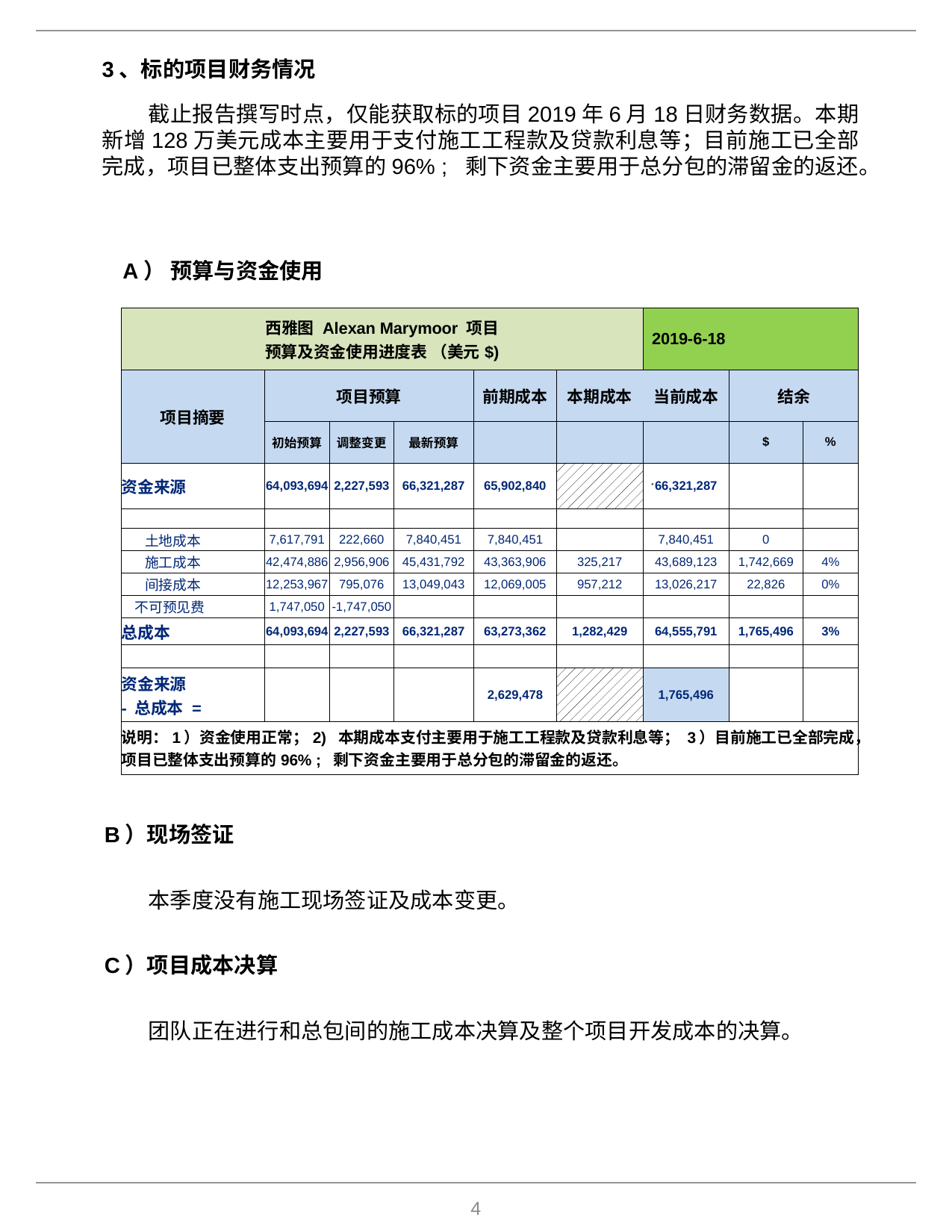

3、标的项目财务情况
截止报告撰写时点，仅能获取标的项目2019年6月18日财务数据。本期新增128万美元成本主要用于支付施工工程款及贷款利息等；目前施工已全部完成，项目已整体支出预算的96% ;  剩下资金主要用于总分包的滞留金的返还。
A） 预算与资金使用
| 西雅图 Alexan Marymoor 项目 预算及资金使用进度表 （美元$) |  |  |  |  |  | 2019-6-18 |  |  |
| --- | --- | --- | --- | --- | --- | --- | --- | --- |
| 项目摘要 | 项目预算 |  |  | 前期成本 | 本期成本 | 当前成本 | 结余 |  |
|  | 初始预算 | 调整变更 | 最新预算 |  |  |  | $ | % |
| 资金来源 | 64,093,694 | 2,227,593 | 66,321,287 | 65,902,840 |  | 66,321,287 |  |  |
|  |  |  |  |  |  |  |  |  |
| 土地成本 | 7,617,791 | 222,660 | 7,840,451 | 7,840,451 |  | 7,840,451 | 0 |  |
| 施工成本 | 42,474,886 | 2,956,906 | 45,431,792 | 43,363,906 | 325,217 | 43,689,123 | 1,742,669 | 4% |
| 间接成本 | 12,253,967 | 795,076 | 13,049,043 | 12,069,005 | 957,212 | 13,026,217 | 22,826 | 0% |
| 不可预见费 | 1,747,050 | -1,747,050 |  |  |  |  |  |  |
| 总成本 | 64,093,694 | 2,227,593 | 66,321,287 | 63,273,362 | 1,282,429 | 64,555,791 | 1,765,496 | 3% |
|  |  |  |  |  |  |  |  |  |
| 资金来源 - 总成本 = |  |  |  | 2,629,478 |  | 1,765,496 |  |  |
| 说明：1）资金使用正常；2) 本期成本支付主要用于施工工程款及贷款利息等； 3）目前施工已全部完成，项目已整体支出预算的96% ; 剩下资金主要用于总分包的滞留金的返还。 |  |  |  |  |  |  |  |  |

B）现场签证

        本季度没有施工现场签证及成本变更。

C）项目成本决算

        团队正在进行和总包间的施工成本决算及整个项目开发成本的决算。

4